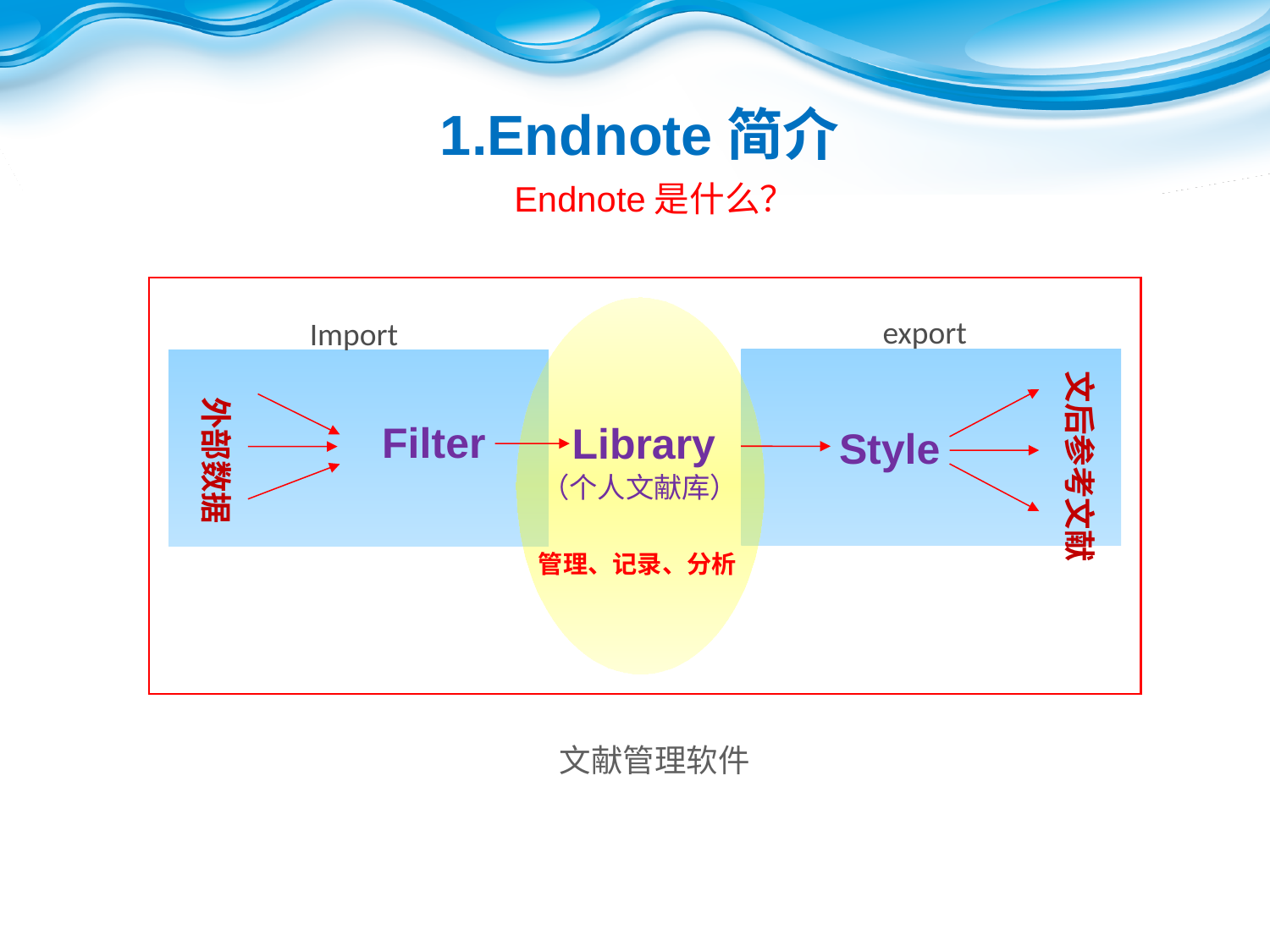

1.Endnote简介
Endnote是什么？

export
Import

文后参考文献
外部数据

Filter
Library
Style

（个人文献库）
管理、记录、分析
文献管理软件